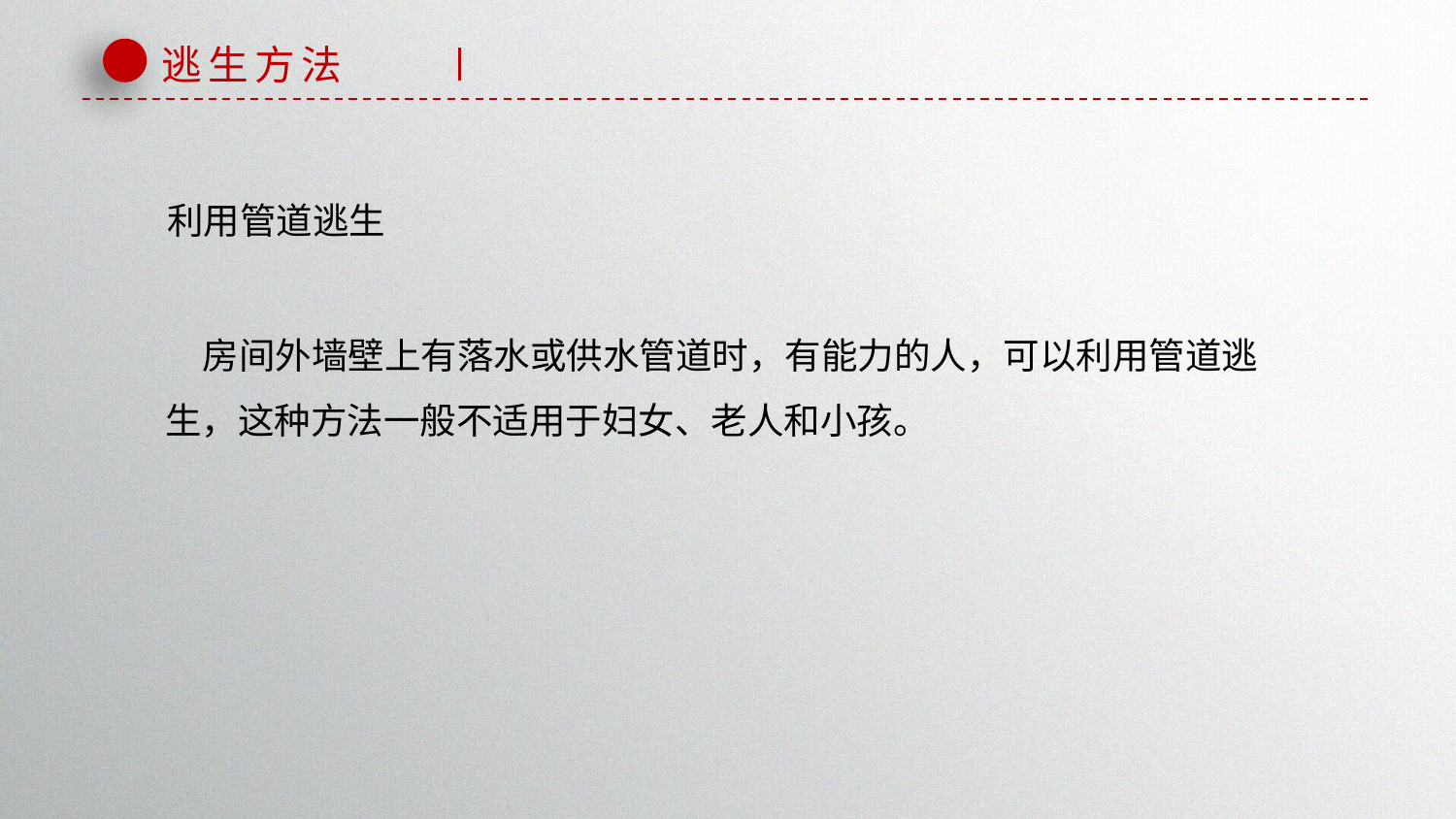

逃生方法

利用管道逃生
    房间外墙壁上有落水或供水管道时，有能力的人，可以利用管道逃生，这种方法一般不适用于妇女、老人和小孩。